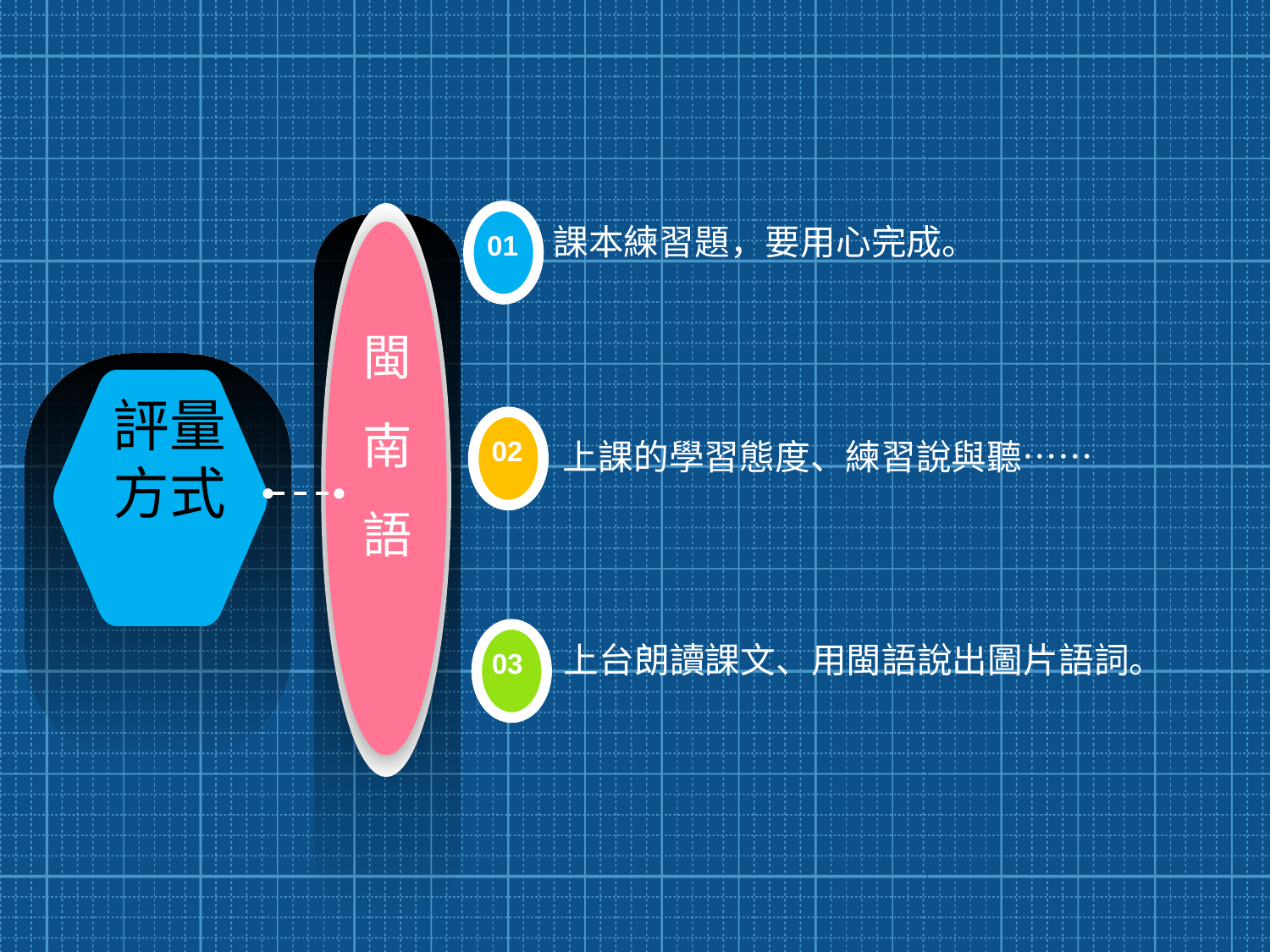

01
課本練習題，要用心完成。
閩南語

評量方式

02
上課的學習態度、練習說與聽……

03
上台朗讀課文、用閩語說出圖片語詞。